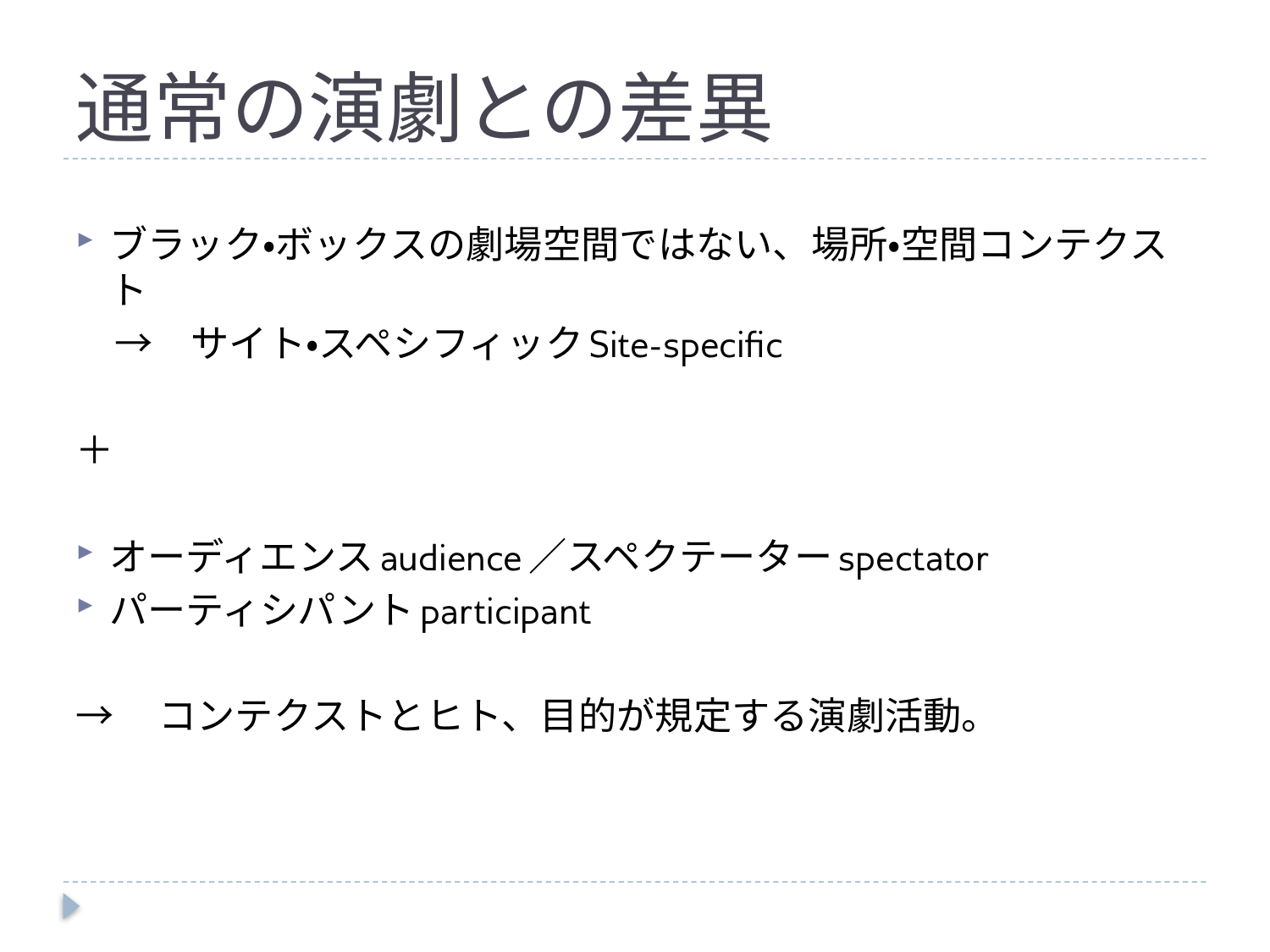

# 通常の演劇との差異

ブラック・ボックスの劇場空間ではない、場所・空間コンテクスト
　→　サイト・スペシフィックSite-specific

＋

オーディエンスaudience／スペクテーターspectator
パーティシパントparticipant

→　コンテクストとヒト、目的が規定する演劇活動。